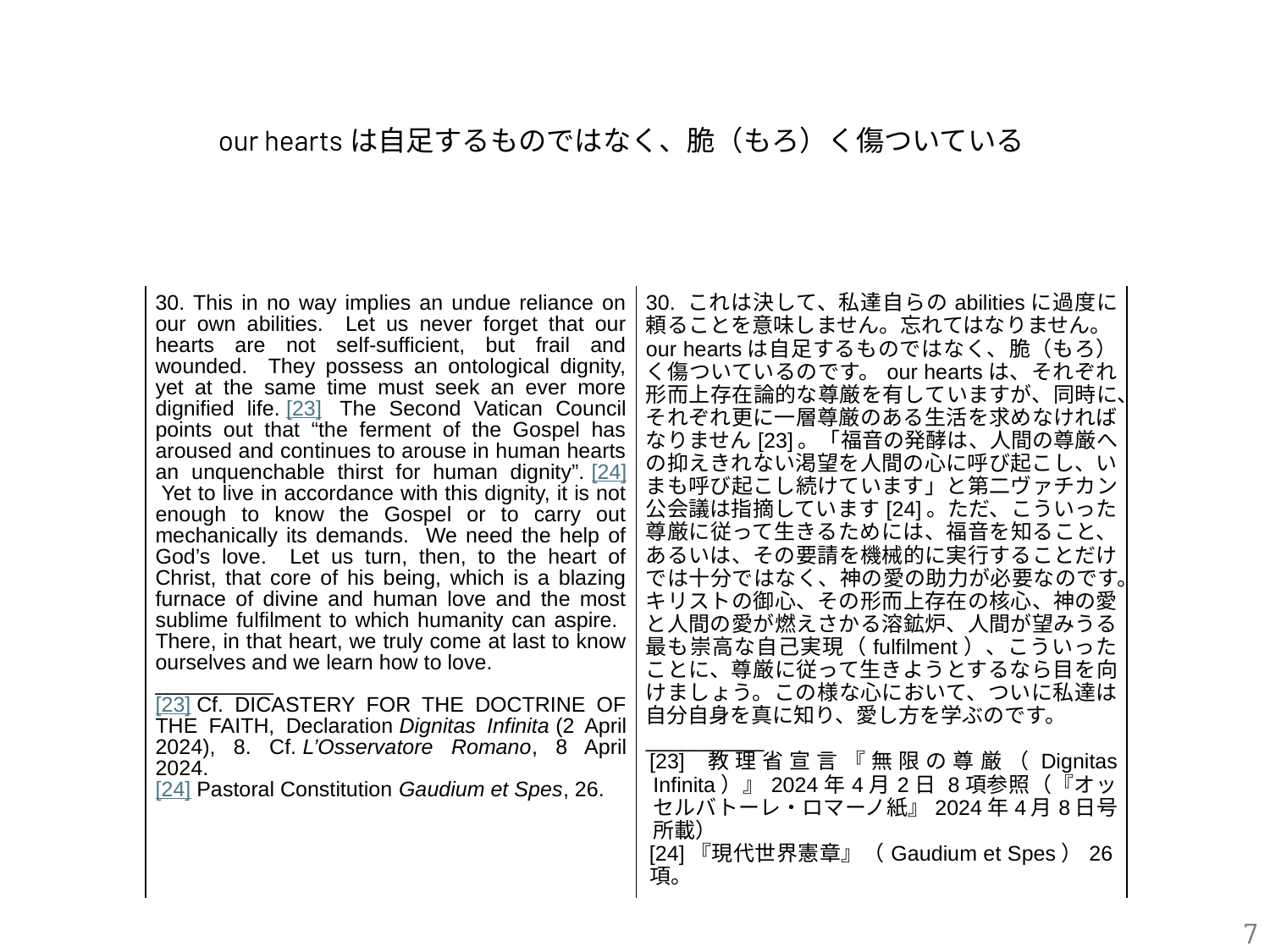

# our heartsは自足するものではなく、脆（もろ）く傷ついている
| 30. This in no way implies an undue reliance on our own abilities. Let us never forget that our hearts are not self-sufficient, but frail and wounded. They possess an ontological dignity, yet at the same time must seek an ever more dignified life. [23]  The Second Vatican Council points out that “the ferment of the Gospel has aroused and continues to arouse in human hearts an unquenchable thirst for human dignity”. [24]  Yet to live in accordance with this dignity, it is not enough to know the Gospel or to carry out mechanically its demands. We need the help of God’s love. Let us turn, then, to the heart of Christ, that core of his being, which is a blazing furnace of divine and human love and the most sublime fulfilment to which humanity can aspire. There, in that heart, we truly come at last to know ourselves and we learn how to love. \_\_\_\_\_\_\_\_\_\_ [23] Cf. DICASTERY FOR THE DOCTRINE OF THE FAITH, Declaration Dignitas Infinita (2 April 2024), 8. Cf. L’Osservatore Romano, 8 April 2024.  [24] Pastoral Constitution Gaudium et Spes, 26. | 30. これは決して、私達自らのabilitiesに過度に頼ることを意味しません。忘れてはなりません。our heartsは自足するものではなく、脆（もろ）く傷ついているのです。our heartsは、それぞれ形而上存在論的な尊厳を有していますが、同時に、それぞれ更に一層尊厳のある生活を求めなければなりません[23]。「福音の発酵は、人間の尊厳への抑えきれない渇望を人間の心に呼び起こし、いまも呼び起こし続けています」と第二ヴァチカン公会議は指摘しています[24]。ただ、こういった尊厳に従って生きるためには、福音を知ること、あるいは、その要請を機械的に実行することだけでは十分ではなく、神の愛の助力が必要なのです。キリストの御心、その形而上存在の核心、神の愛と人間の愛が燃えさかる溶鉱炉、人間が望みうる最も崇高な自己実現（fulfilment）、こういったことに、尊厳に従って生きようとするなら目を向けましょう。この様な心において、ついに私達は自分自身を真に知り、愛し方を学ぶのです。 \_\_\_\_\_\_\_\_\_\_ [23] 教理省宣言『無限の尊厳（Dignitas Infinita）』2024年4月2日 8項参照（『オッセルバトーレ・ロマーノ紙』2024年4月8日号所載） [24]『現代世界憲章』（Gaudium et Spes）26項。 |
| --- | --- |
7